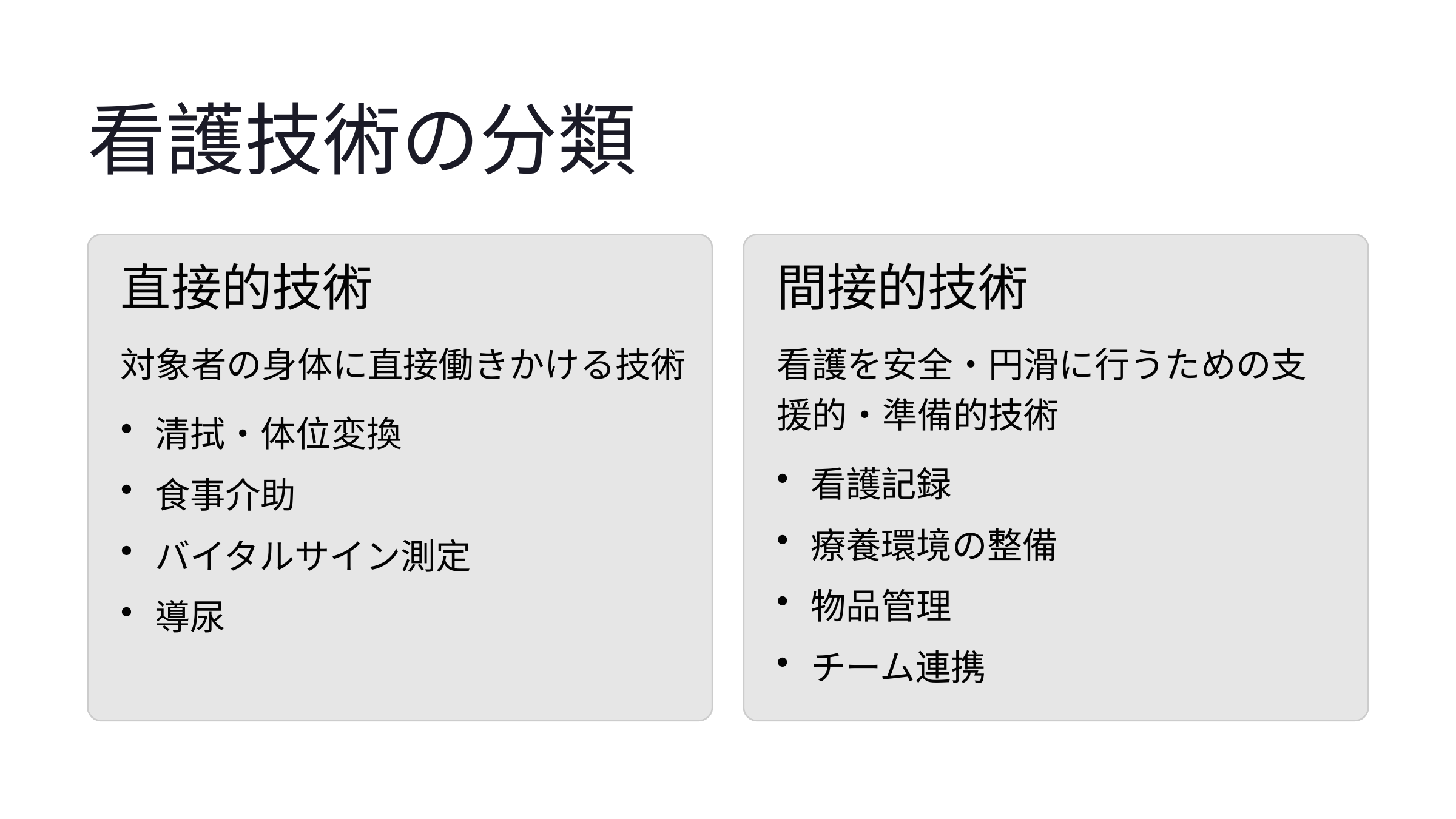

看護技術の分類

直接的技術
間接的技術
対象者の身体に直接働きかける技術
看護を安全・円滑に行うための支援的・準備的技術
清拭・体位変換
看護記録
食事介助
療養環境の整備
バイタルサイン測定
物品管理
導尿
チーム連携